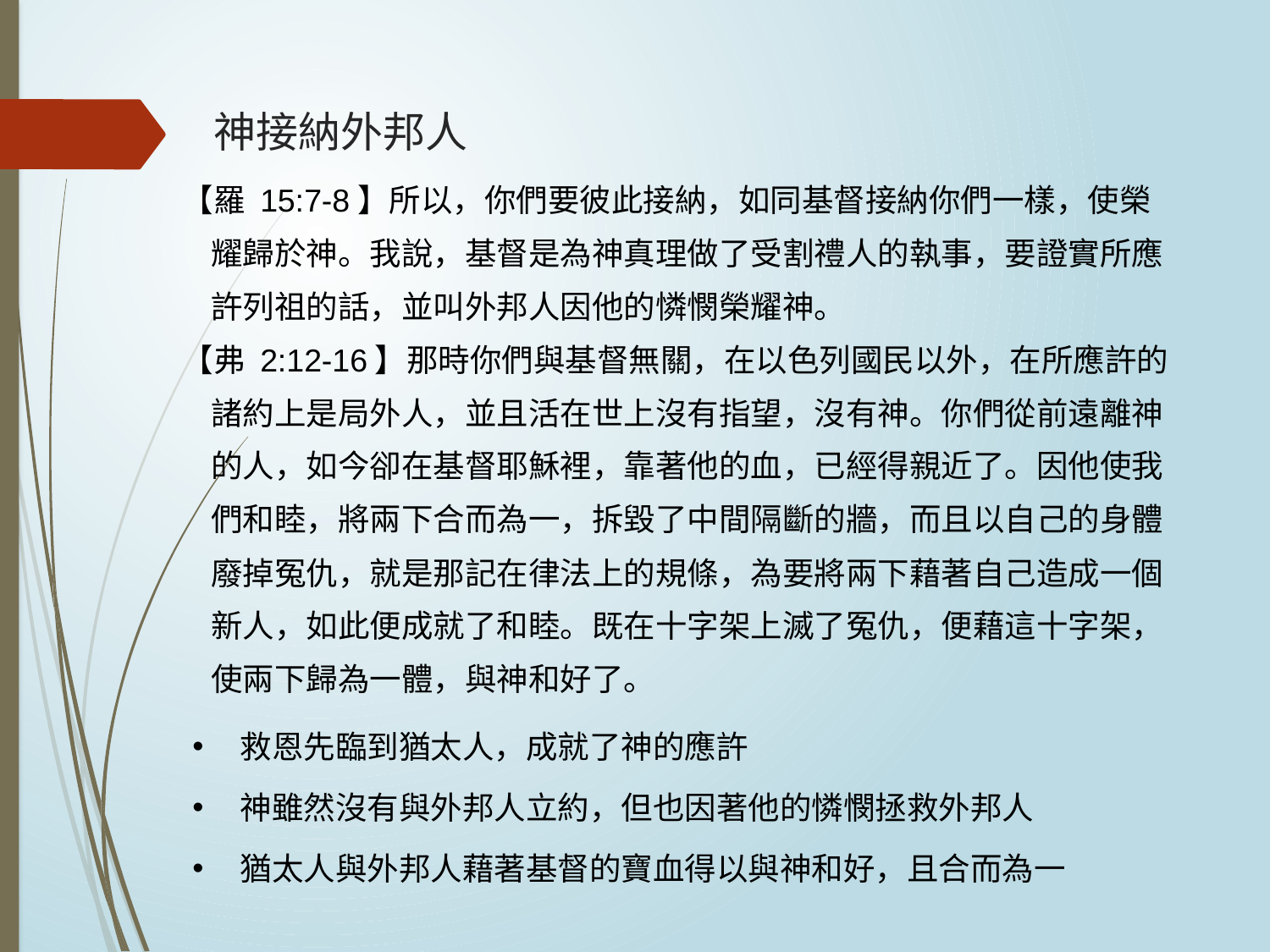

# 神接納外邦人
【羅 15:7-8】所以，你們要彼此接納，如同基督接納你們一樣，使榮
   耀歸於神。我說，基督是為神真理做了受割禮人的執事，要證實所應
   許列祖的話，並叫外邦人因他的憐憫榮耀神。
【弗 2:12-16】那時你們與基督無關，在以色列國民以外，在所應許的
   諸約上是局外人，並且活在世上沒有指望，沒有神。你們從前遠離神
   的人，如今卻在基督耶穌裡，靠著他的血，已經得親近了。因他使我
   們和睦，將兩下合而為一，拆毀了中間隔斷的牆，而且以自己的身體
   廢掉冤仇，就是那記在律法上的規條，為要將兩下藉著自己造成一個
   新人，如此便成就了和睦。既在十字架上滅了冤仇，便藉這十字架，
   使兩下歸為一體，與神和好了。
救恩先臨到猶太人，成就了神的應許
神雖然沒有與外邦人立約，但也因著他的憐憫拯救外邦人
猶太人與外邦人藉著基督的寶血得以與神和好，且合而為一